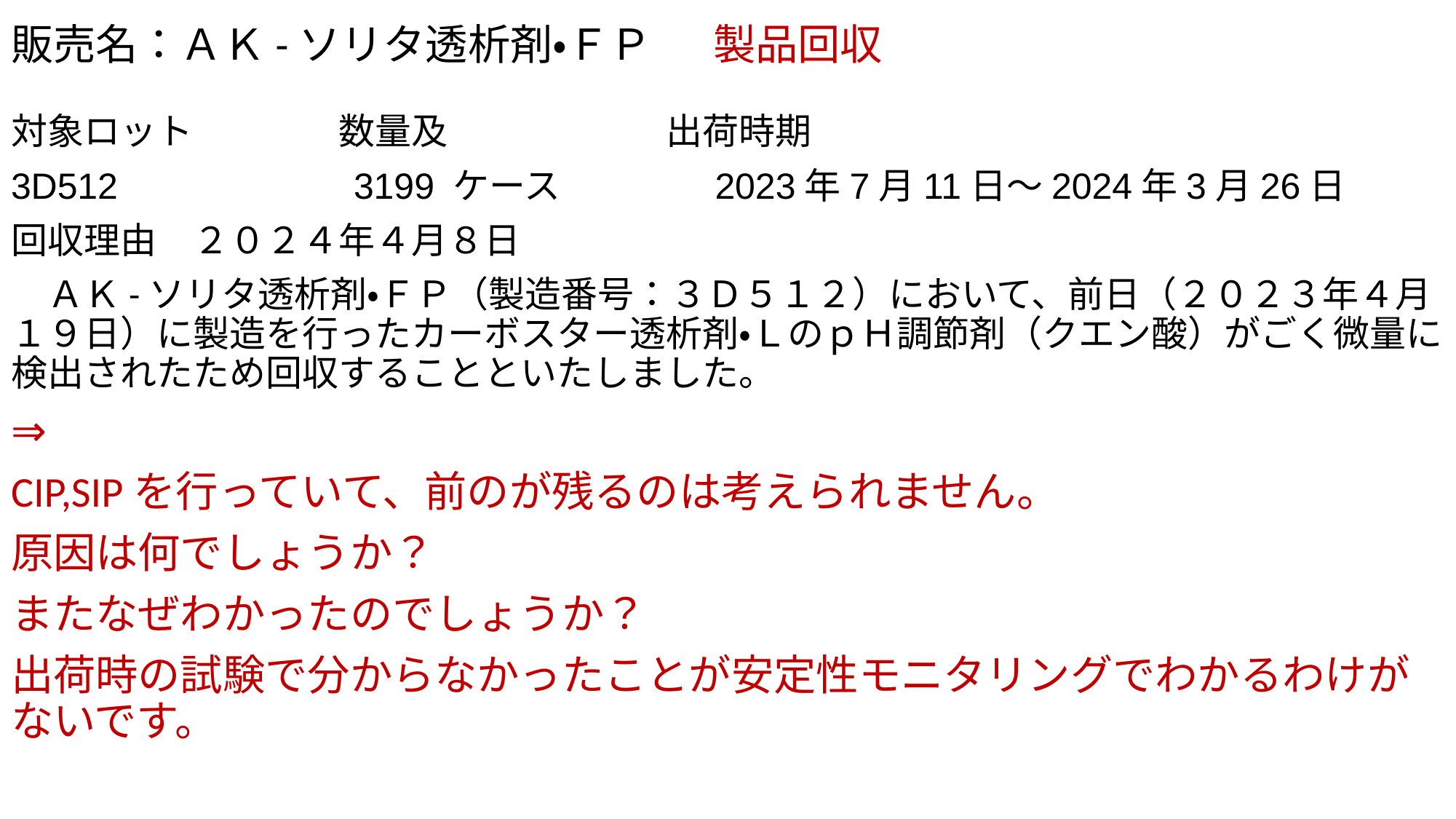

# 販売名：ＡＫ-ソリタ透析剤・ＦＰ 　 製品回収
対象ロット　　　　数量及　　　　　　出荷時期
3D512　　　　　　3199 ケース　　　　2023年7月11日～2024年3月26日
回収理由　２０２４年４月８日
　ＡＫ-ソリタ透析剤・ＦＰ（製造番号：３Ｄ５１２）において、前日（２０２３年４月１９日）に製造を行ったカーボスター透析剤・ＬのｐＨ調節剤（クエン酸）がごく微量に検出されたため回収することといたしました。
⇒
CIP,SIPを行っていて、前のが残るのは考えられません。
原因は何でしょうか？
またなぜわかったのでしょうか？
出荷時の試験で分からなかったことが安定性モニタリングでわかるわけがないです。